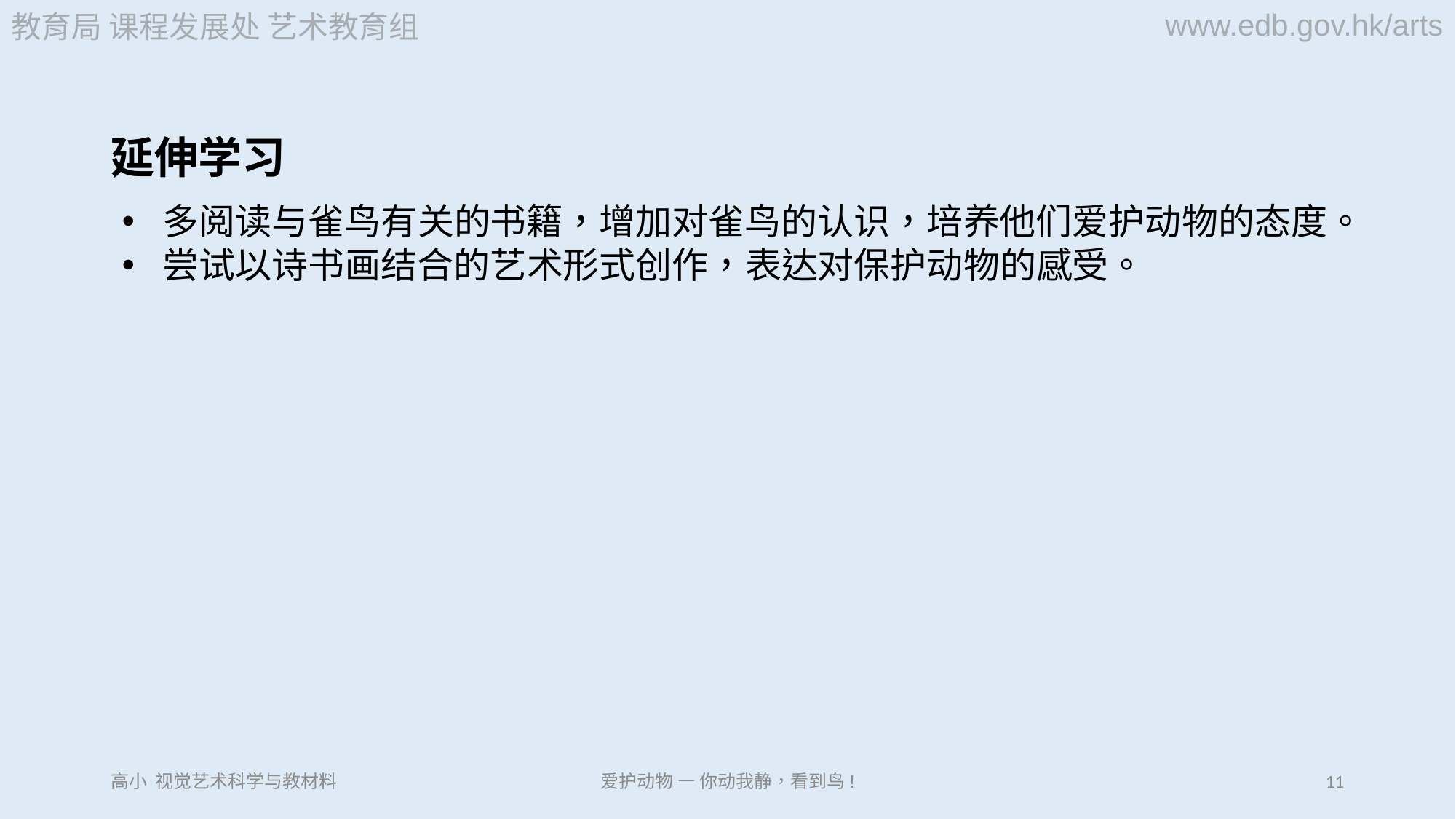

www.edb.gov.hk/arts
教育局 课程发展处 艺术教育组
# 延伸学习
多阅读与雀鸟有关的书籍，增加对雀鸟的认识，培养他们爱护动物的态度。
尝试以诗书画结合的艺术形式创作，表达对保护动物的感受。
高小  视觉艺术科学与教材料
爱护动物 — 你动我静，看到鸟!
11